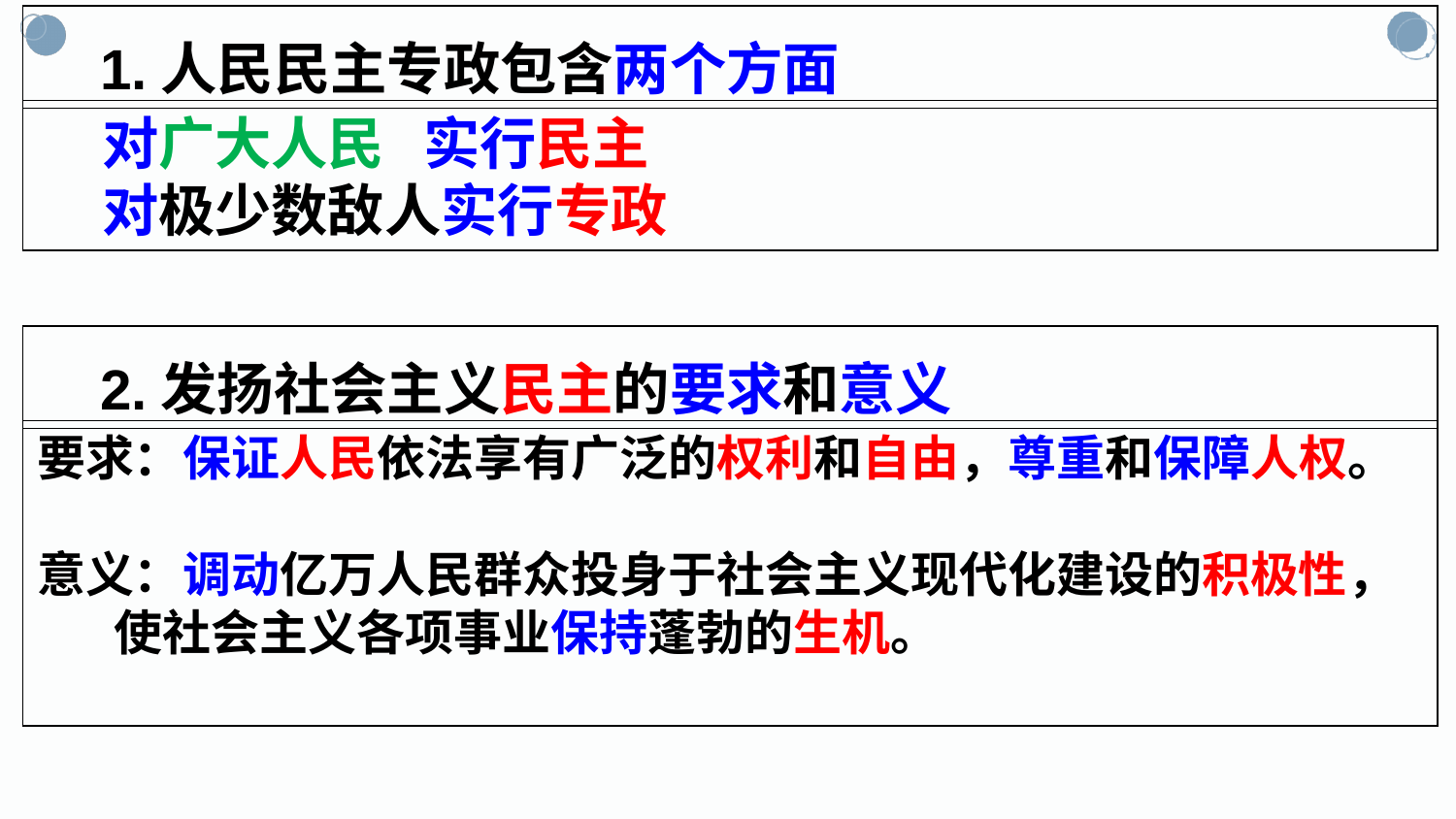

1.人民民主专政包含两个方面
    对广大人民   实行民主
    对极少数敌人实行专政
    2.发扬社会主义民主的要求和意义
要求：保证人民依法享有广泛的权利和自由，尊重和保障人权。

意义：调动亿万人民群众投身于社会主义现代化建设的积极性，
      使社会主义各项事业保持蓬勃的生机。